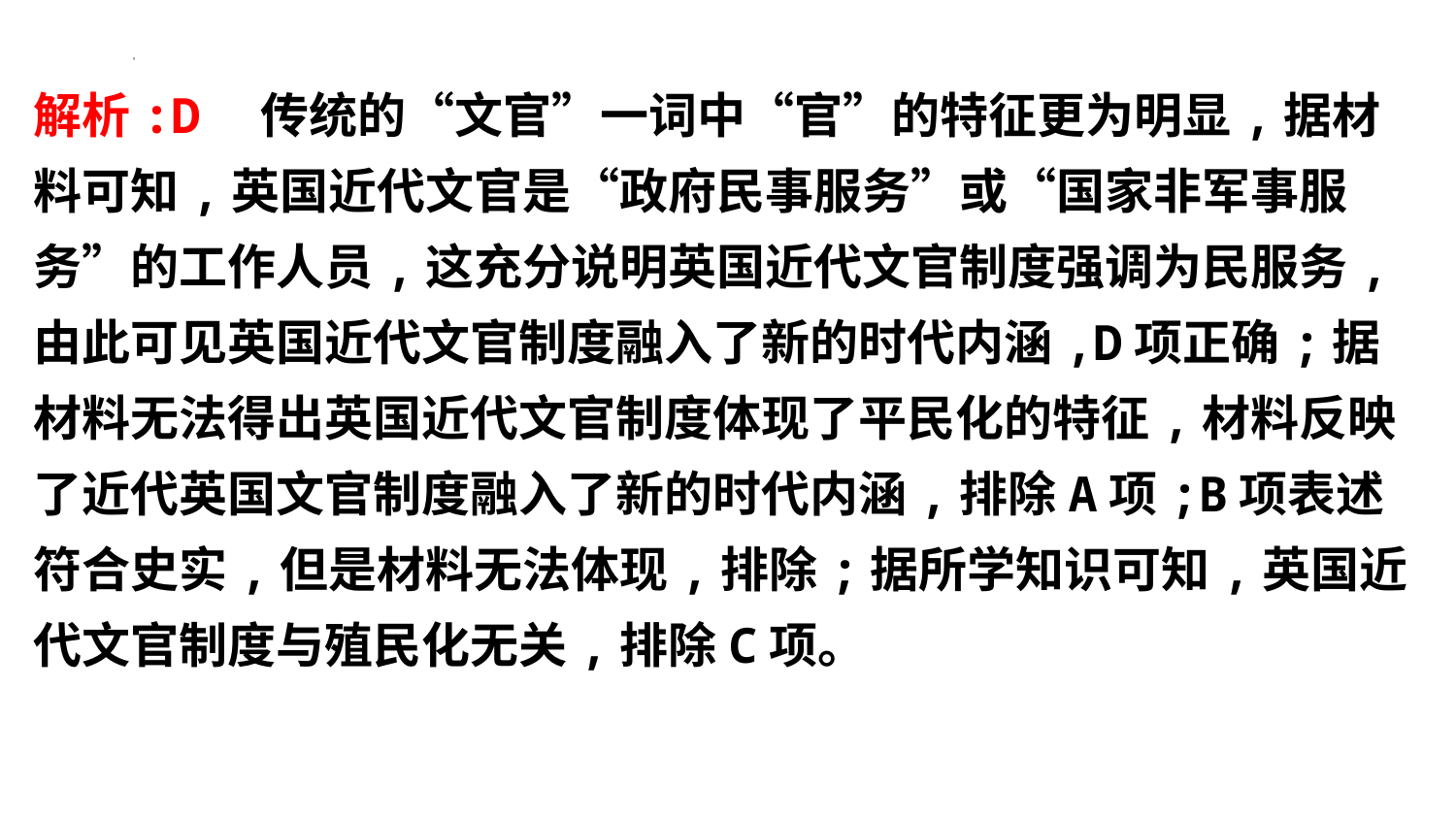

解析:D　传统的“文官”一词中“官”的特征更为明显,据材料可知,英国近代文官是“政府民事服务”或“国家非军事服务”的工作人员,这充分说明英国近代文官制度强调为民服务,由此可见英国近代文官制度融入了新的时代内涵,D项正确;据材料无法得出英国近代文官制度体现了平民化的特征,材料反映了近代英国文官制度融入了新的时代内涵,排除A项;B项表述符合史实,但是材料无法体现,排除;据所学知识可知,英国近代文官制度与殖民化无关,排除C项。